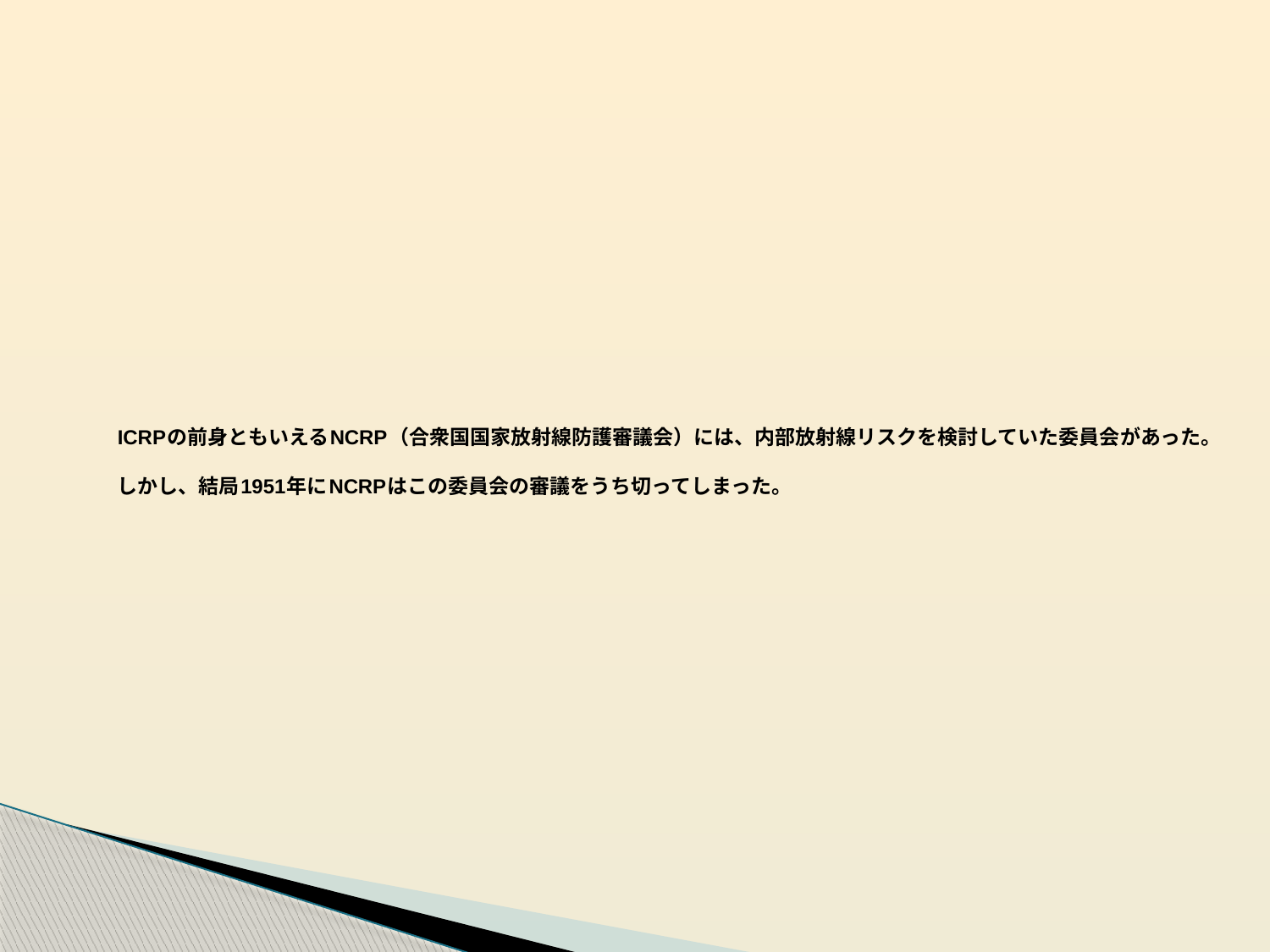

# ICRPの前身ともいえるNCRP（合衆国国家放射線防護審議会）には、内部放射線リスクを検討していた委員会があった。 しかし、結局1951年にNCRPはこの委員会の審議をうち切ってしまった。